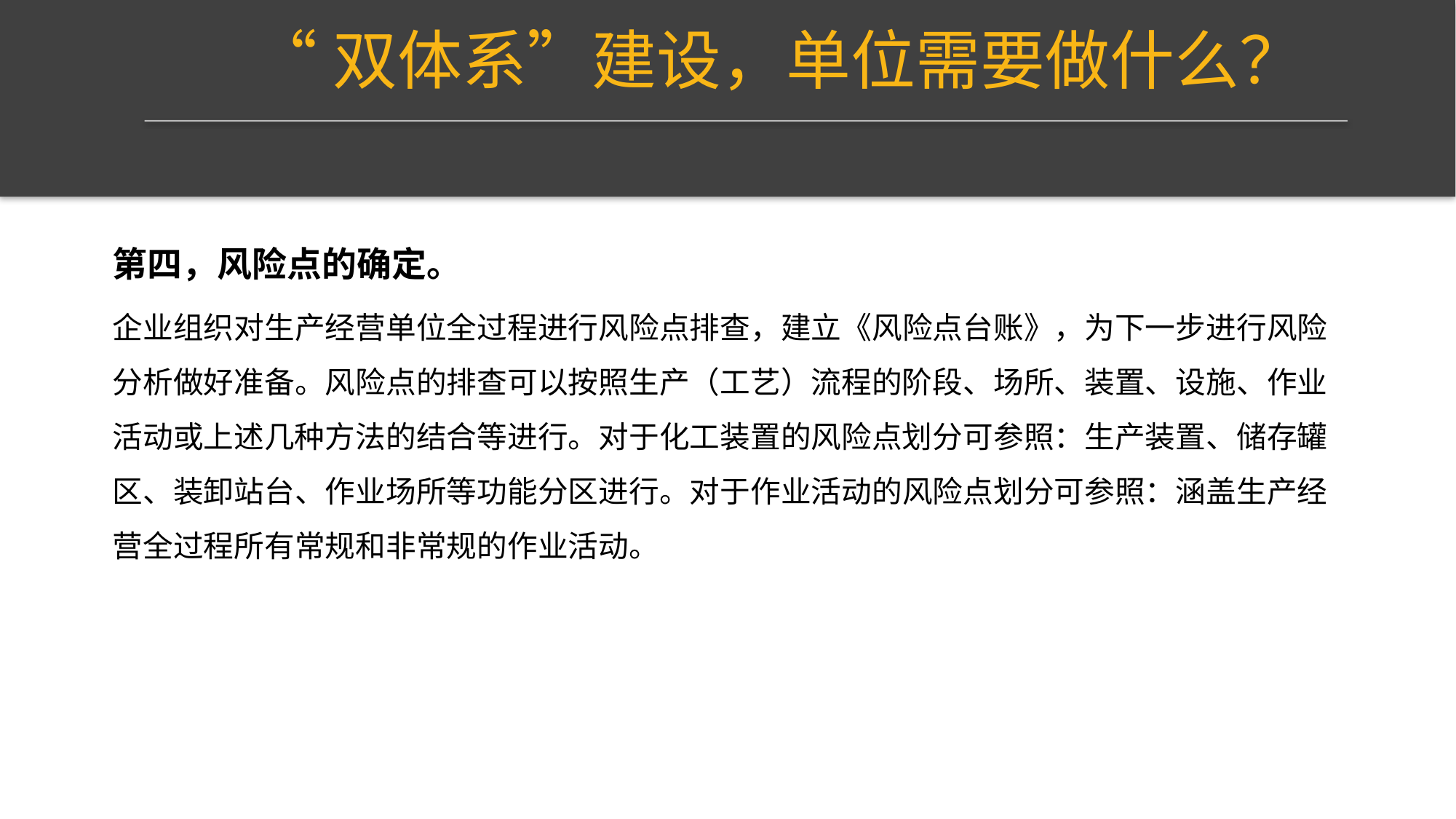

“双体系”建设，单位需要做什么？
第四，风险点的确定。
企业组织对生产经营单位全过程进行风险点排查，建立《风险点台账》，为下一步进行风险分析做好准备。风险点的排查可以按照生产（工艺）流程的阶段、场所、装置、设施、作业活动或上述几种方法的结合等进行。对于化工装置的风险点划分可参照：生产装置、储存罐区、装卸站台、作业场所等功能分区进行。对于作业活动的风险点划分可参照：涵盖生产经营全过程所有常规和非常规的作业活动。